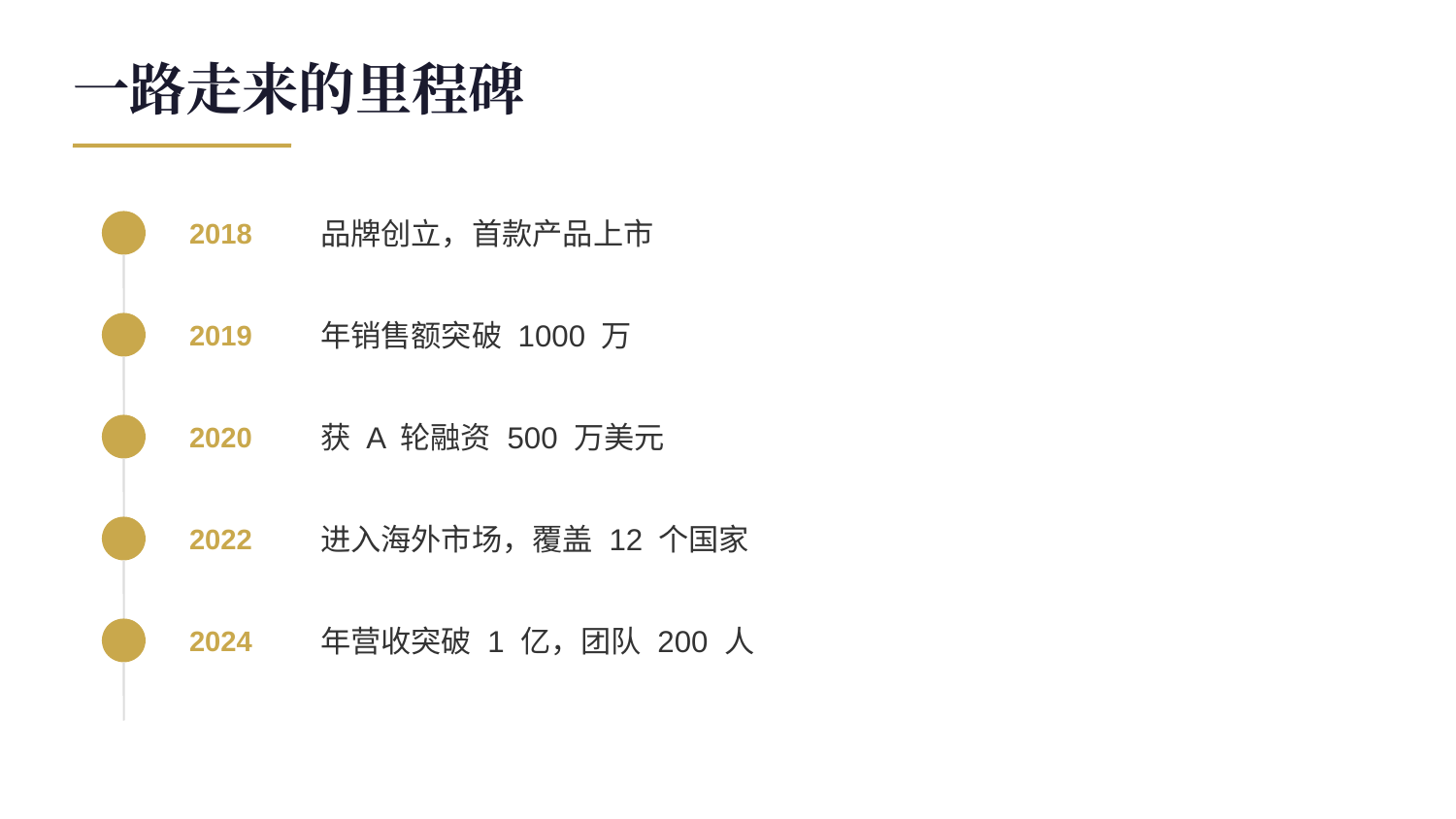

一路走来的里程碑

2018
品牌创立，首款产品上市

2019
年销售额突破 1000 万

2020
获 A 轮融资 500 万美元

2022
进入海外市场，覆盖 12 个国家

2024
年营收突破 1 亿，团队 200 人